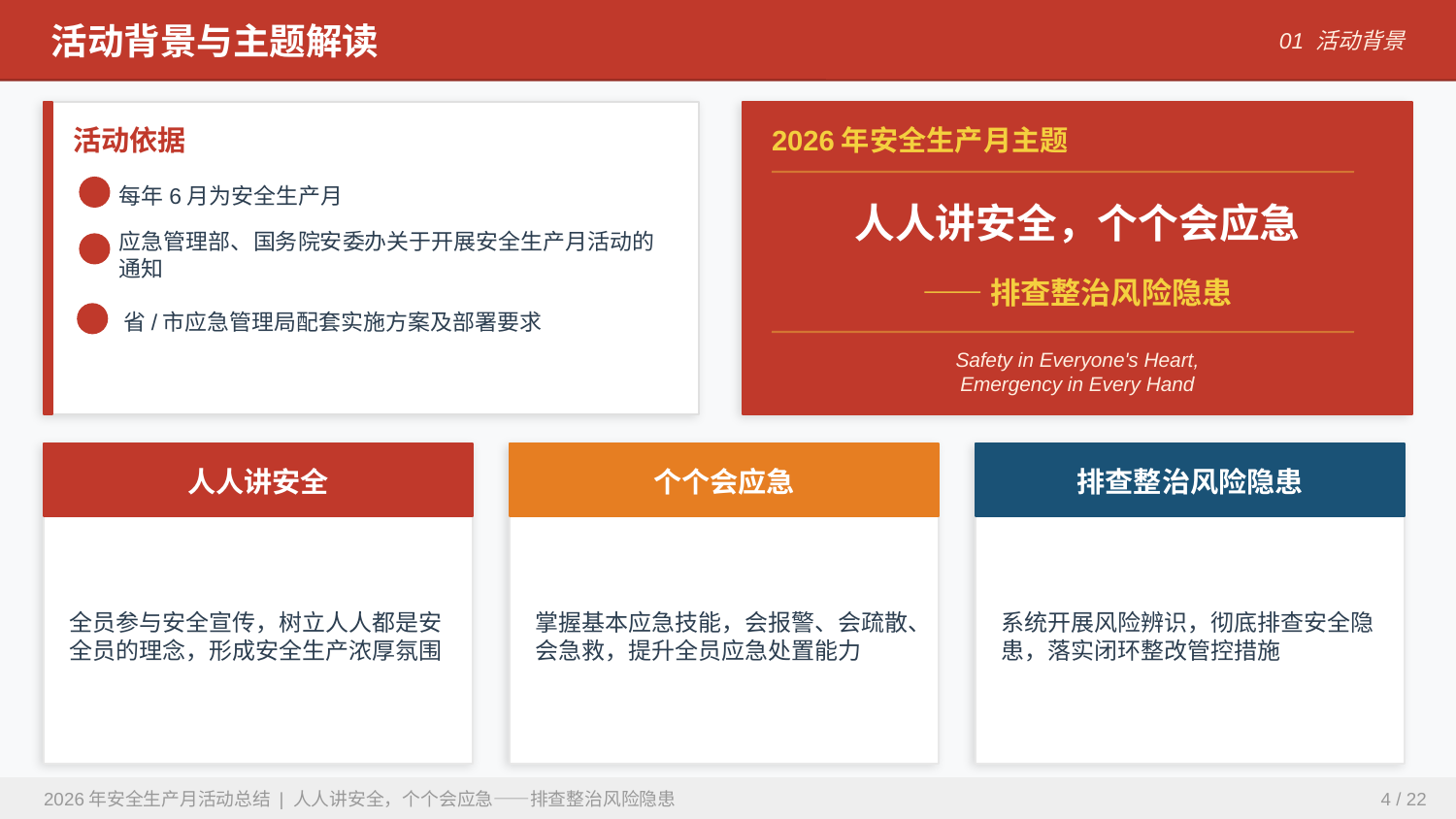

活动背景与主题解读
01 活动背景

活动依据
2026年安全生产月主题
每年6月为安全生产月

人人讲安全，个个会应急
应急管理部、国务院安委办关于开展安全生产月活动的通知

——排查整治风险隐患
省/市应急管理局配套实施方案及部署要求

Safety in Everyone's Heart,
Emergency in Every Hand

人人讲安全
个个会应急
排查整治风险隐患
全员参与安全宣传，树立人人都是安全员的理念，形成安全生产浓厚氛围
掌握基本应急技能，会报警、会疏散、会急救，提升全员应急处置能力
系统开展风险辨识，彻底排查安全隐患，落实闭环整改管控措施

2026年安全生产月活动总结 | 人人讲安全，个个会应急——排查整治风险隐患
4 / 22